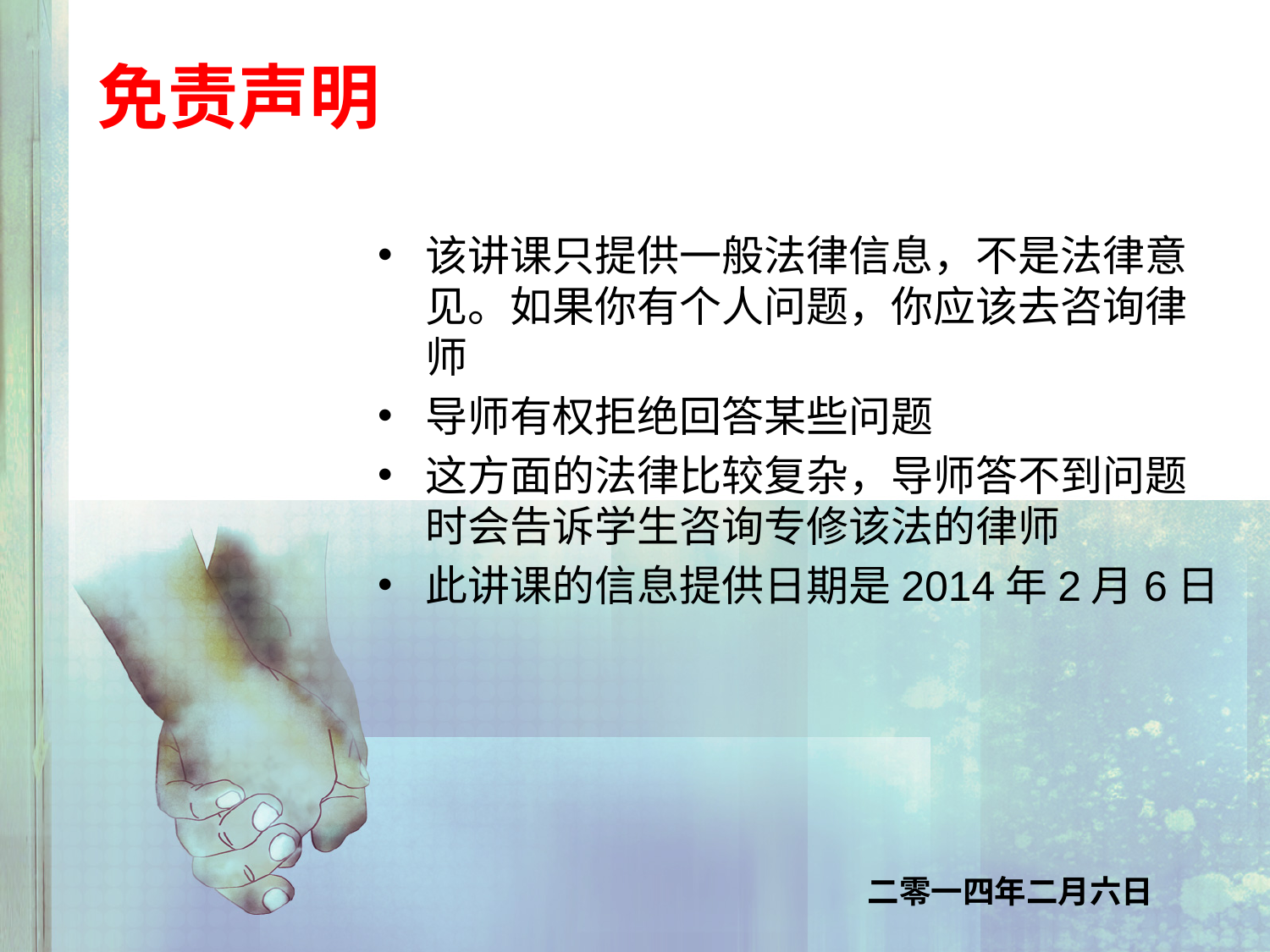

# 免责声明

该讲课只提供一般法律信息，不是法律意见。如果你有个人问题，你应该去咨询律师
导师有权拒绝回答某些问题
这方面的法律比较复杂，导师答不到问题时会告诉学生咨询专修该法的律师
此讲课的信息提供日期是2014年2月6日
二零一四年二月六日